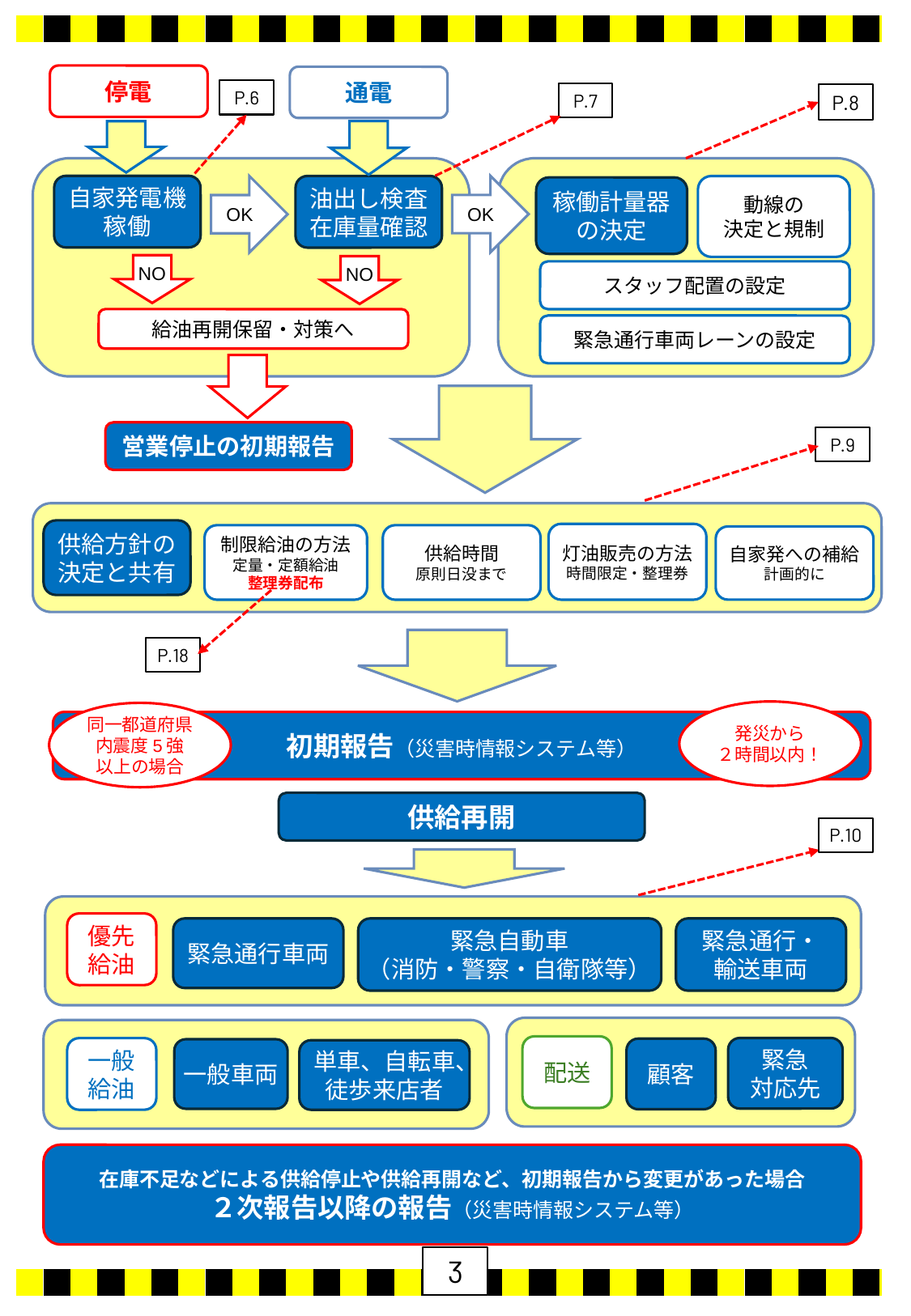

停電
通電
P.6
P.7
P.8

自家発電機
稼働
OK
油出し検査
在庫量確認
動線の
決定と規制
OK
稼働計量器
の決定
NO
NO
スタッフ配置の設定
給油再開保留・対策へ
緊急通行車両レーンの設定

営業停止の初期報告
P.9

供給方針の
決定と共有
灯油販売の方法
時間限定・整理券
制限給油の方法
定量・定額給油
整理券配布
供給時間
原則日没まで
自家発への補給
計画的に

P.18
発災から
２時間以内！
同一都道府県内震度5強
以上の場合
初期報告（災害時情報システム等）
供給再開
P.10

優先
給油
緊急通行車両
緊急自動車
（消防・警察・自衛隊等）
緊急通行・
輸送車両

配送
緊急
対応先
一般
給油
顧客
一般車両
単車、自転車、徒歩来店者
在庫不足などによる供給停止や供給再開など、初期報告から変更があった場合
２次報告以降の報告（災害時情報システム等）
3